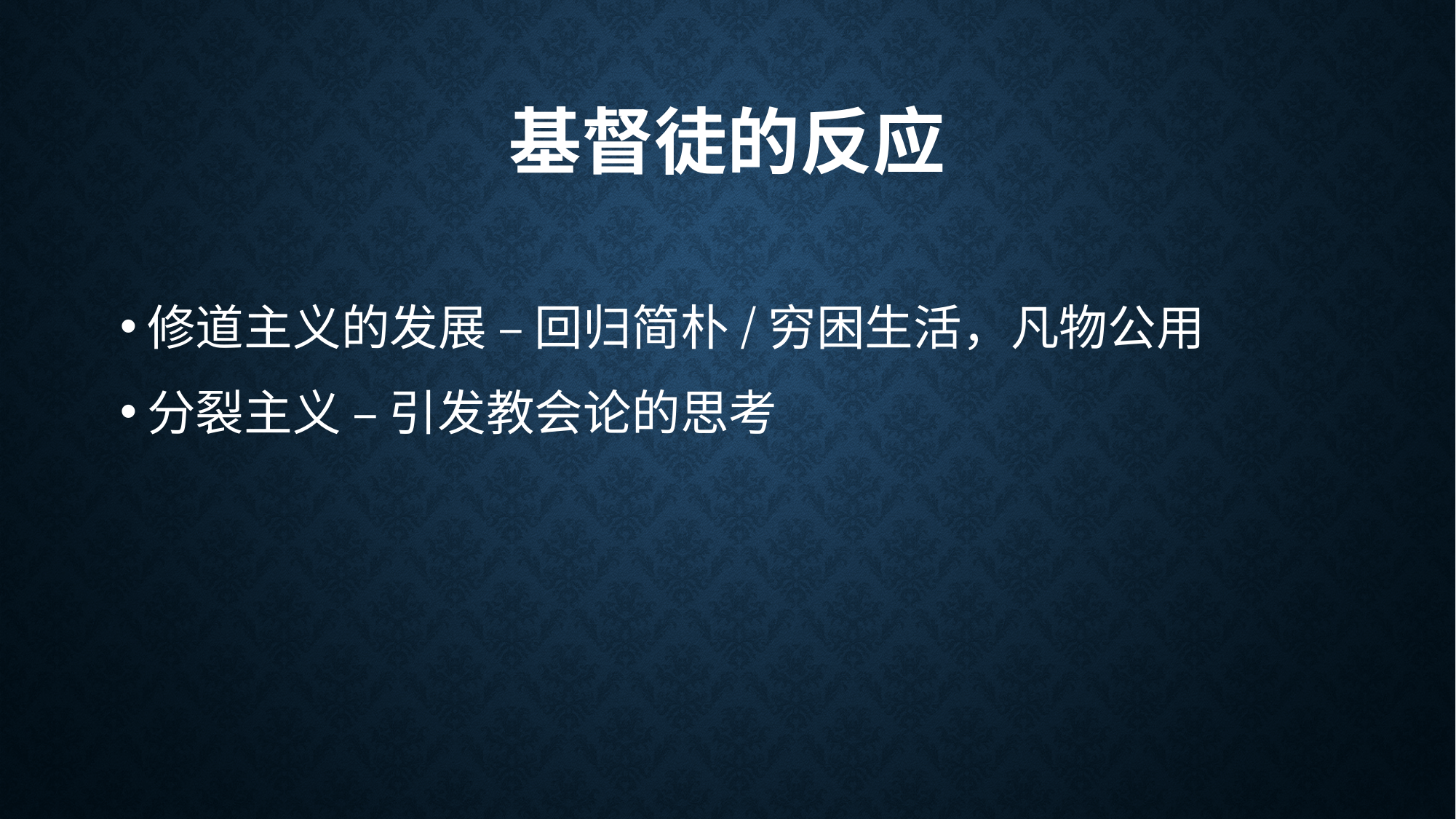

# 基督徒的反应

修道主义的发展 – 回归简朴/穷困生活，凡物公用
分裂主义 – 引发教会论的思考